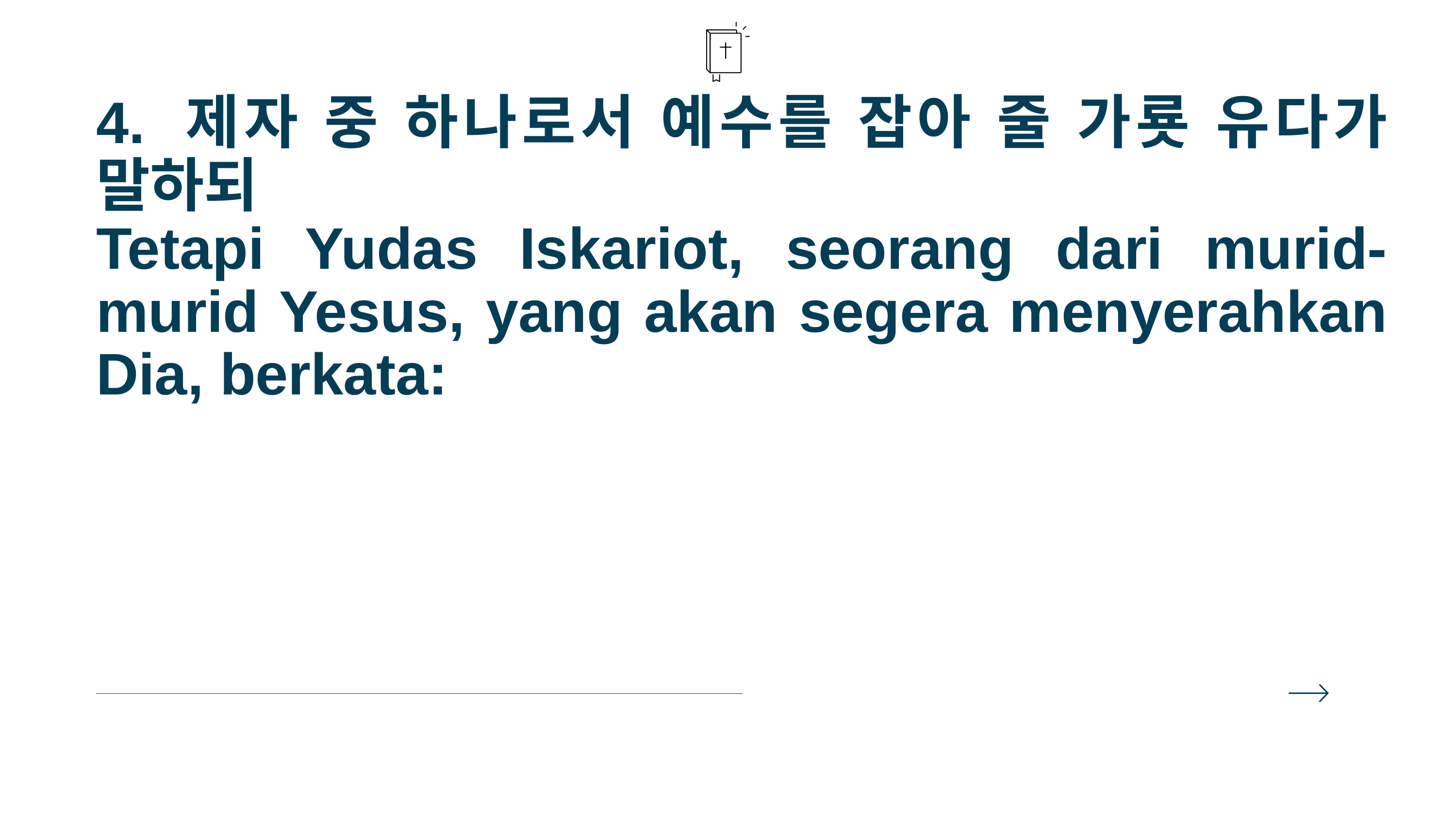

4. 제자 중 하나로서 예수를 잡아 줄 가룟 유다가 말하되
Tetapi Yudas Iskariot, seorang dari murid-murid Yesus, yang akan segera menyerahkan Dia, berkata: